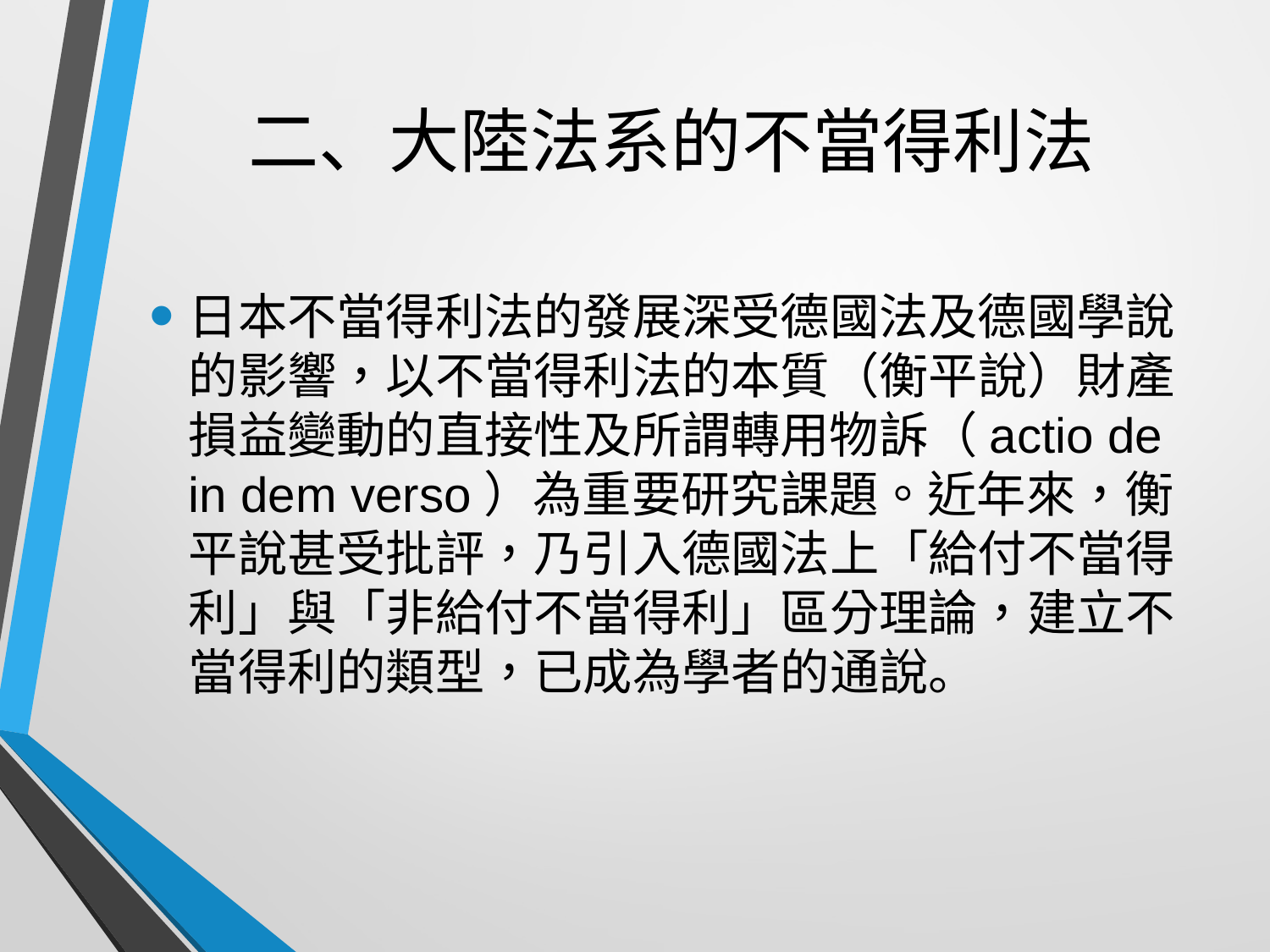

# 二、大陸法系的不當得利法
日本不當得利法的發展深受德國法及德國學說的影響，以不當得利法的本質（衡平說）財產損益變動的直接性及所謂轉用物訴（actio de in dem verso）為重要研究課題。近年來，衡平說甚受批評，乃引入德國法上「給付不當得利」與「非給付不當得利」區分理論，建立不當得利的類型，已成為學者的通說。